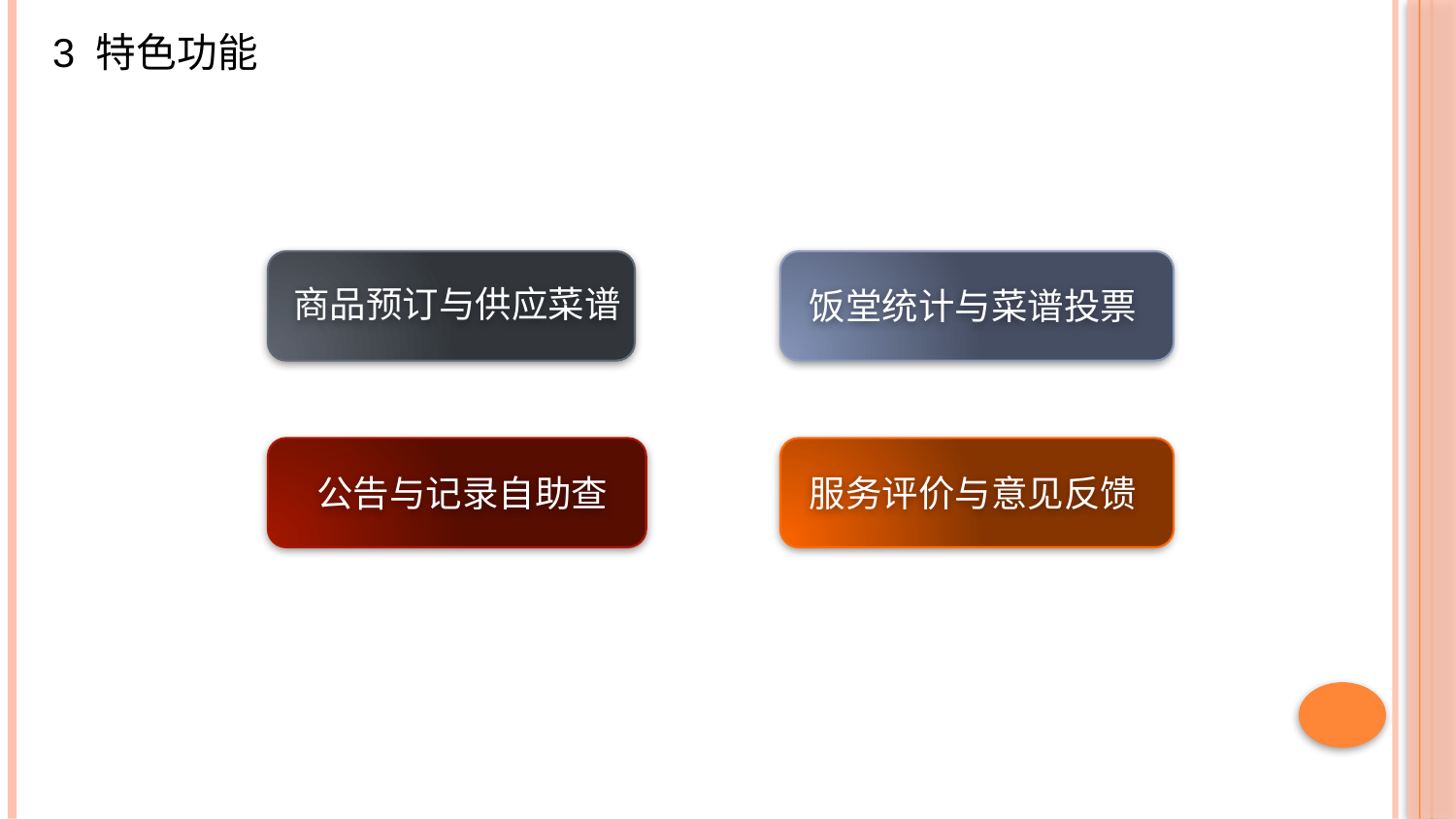

3 特色功能

商品预订与供应菜谱

饭堂统计与菜谱投票

公告与记录自助查

服务评价与意见反馈